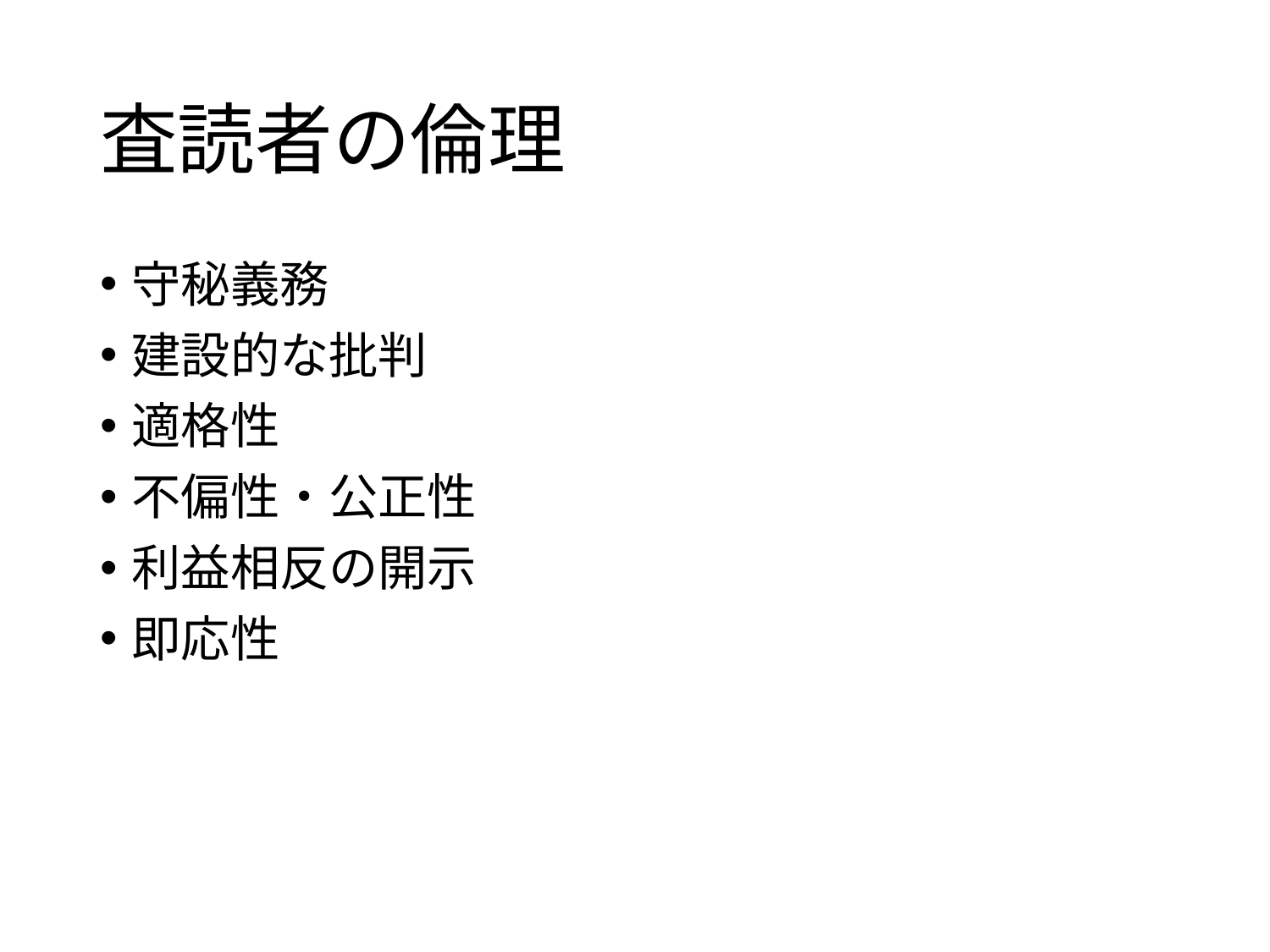

# 査読者の倫理
守秘義務
建設的な批判
適格性
不偏性・公正性
利益相反の開示
即応性